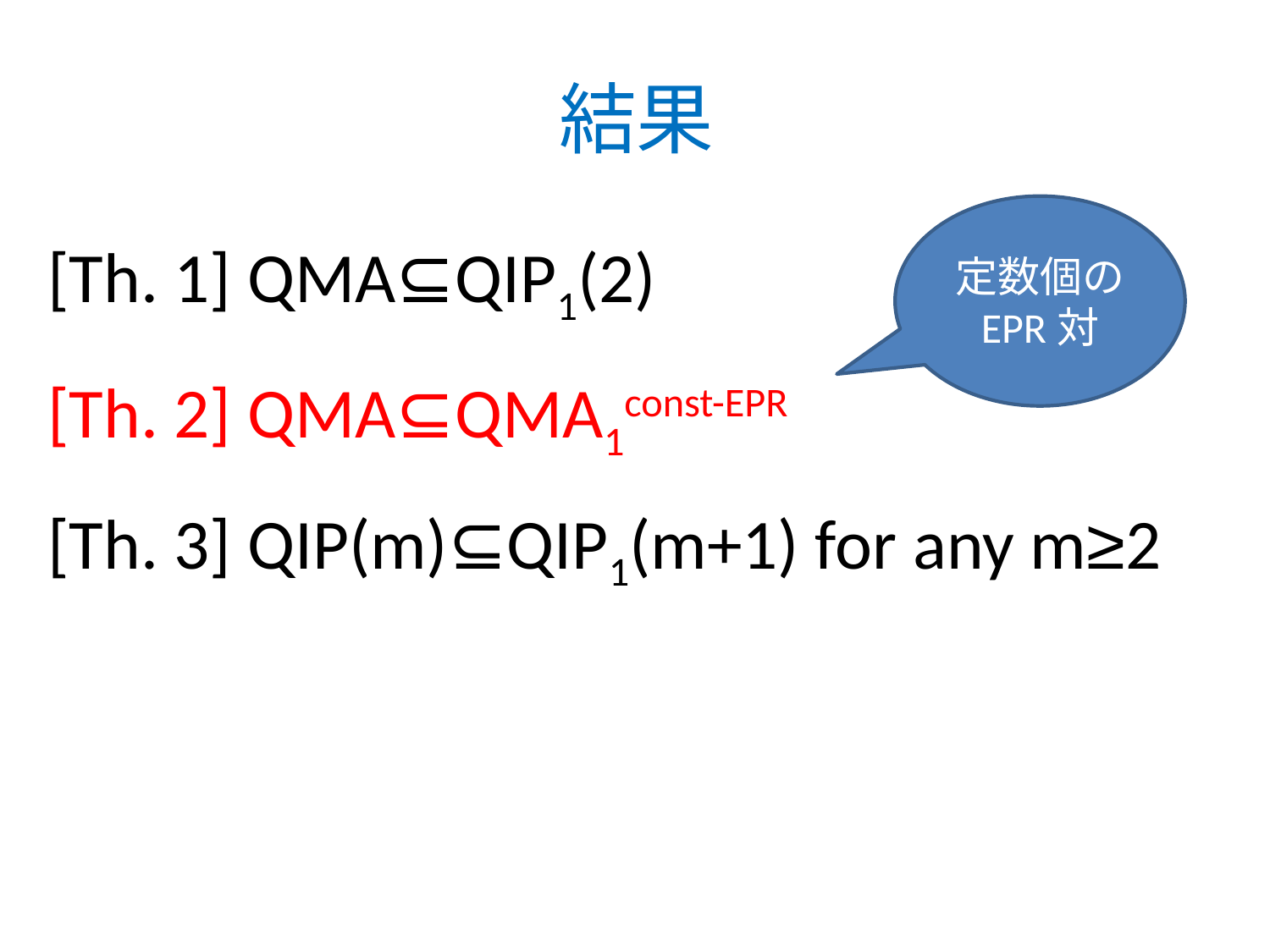

# 結果
定数個の
EPR対
[Th. 1] QMA⊆QIP1(2)

[Th. 2] QMA⊆QMA1const-EPR

[Th. 3] QIP(m)⊆QIP1(m+1) for any m≥2